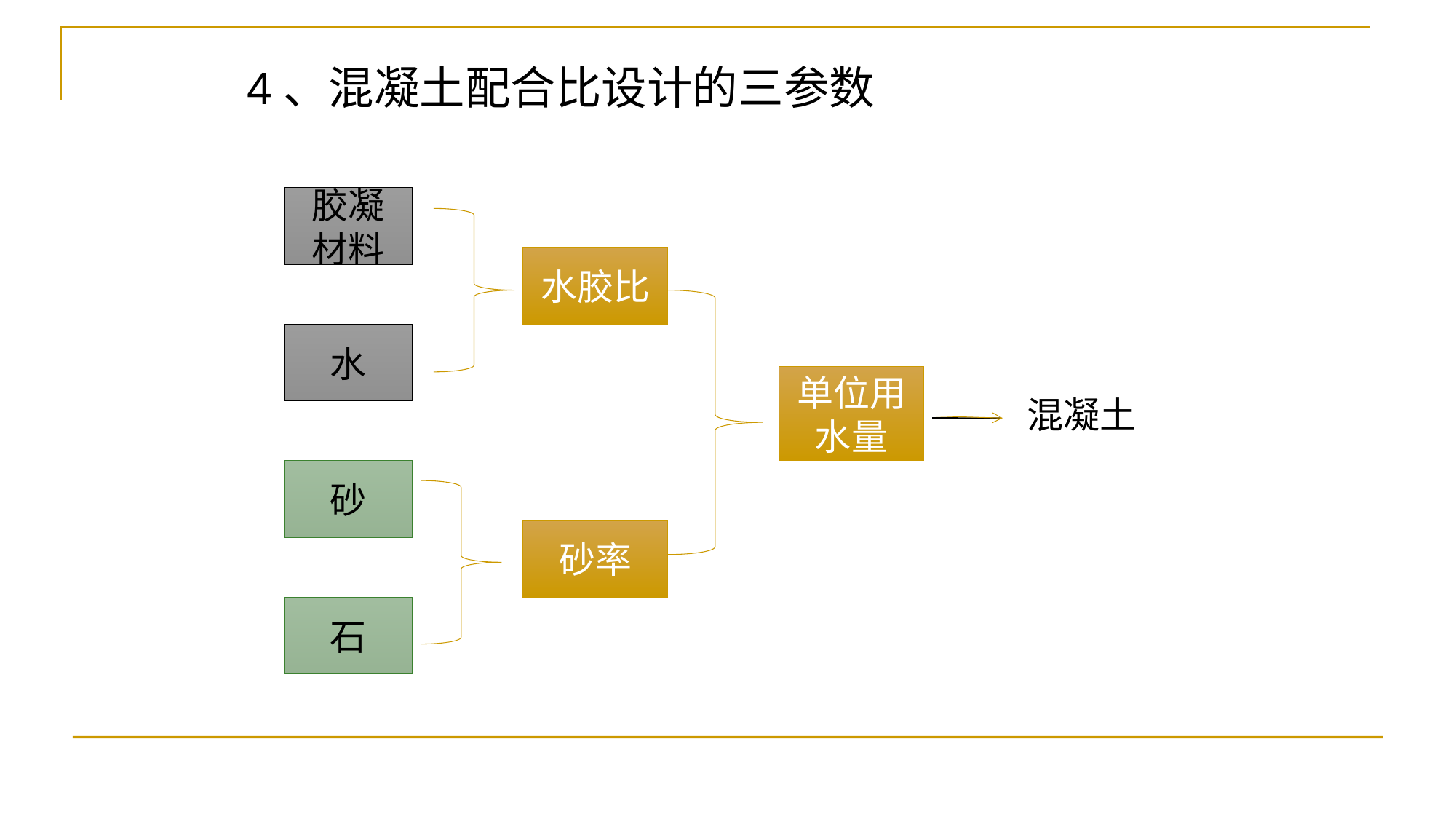

4、混凝土配合比设计的三参数

胶凝材料

水胶比

水
单位用水量
混凝土
砂

砂率
石